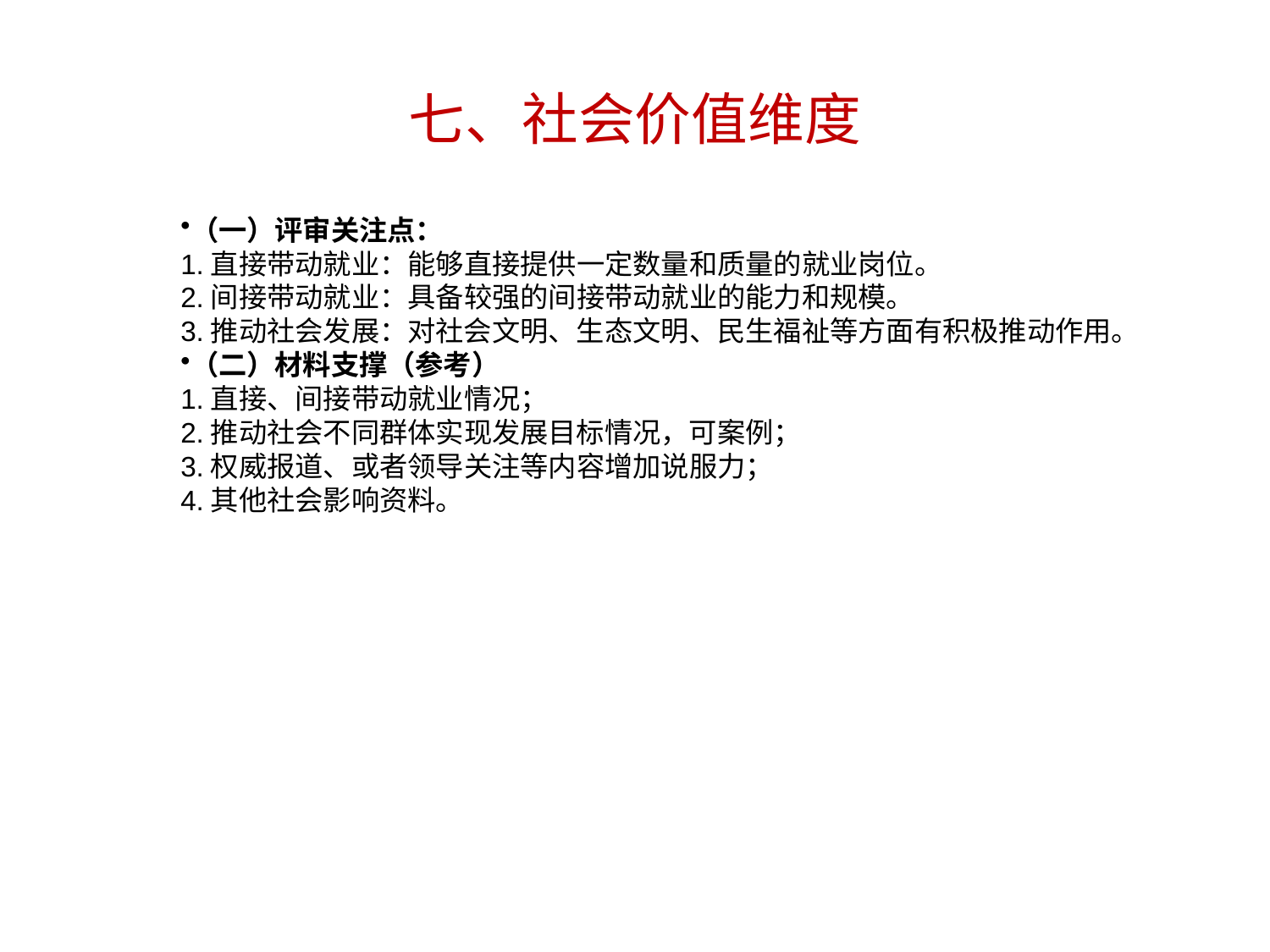

# 七、社会价值维度
（一）评审关注点：
1.直接带动就业：能够直接提供一定数量和质量的就业岗位。
2.间接带动就业：具备较强的间接带动就业的能力和规模。
3.推动社会发展：对社会文明、生态文明、民生福祉等方面有积极推动作用。
（二）材料支撑（参考）
1.直接、间接带动就业情况；
2.推动社会不同群体实现发展目标情况，可案例；
3.权威报道、或者领导关注等内容增加说服力；
4.其他社会影响资料。